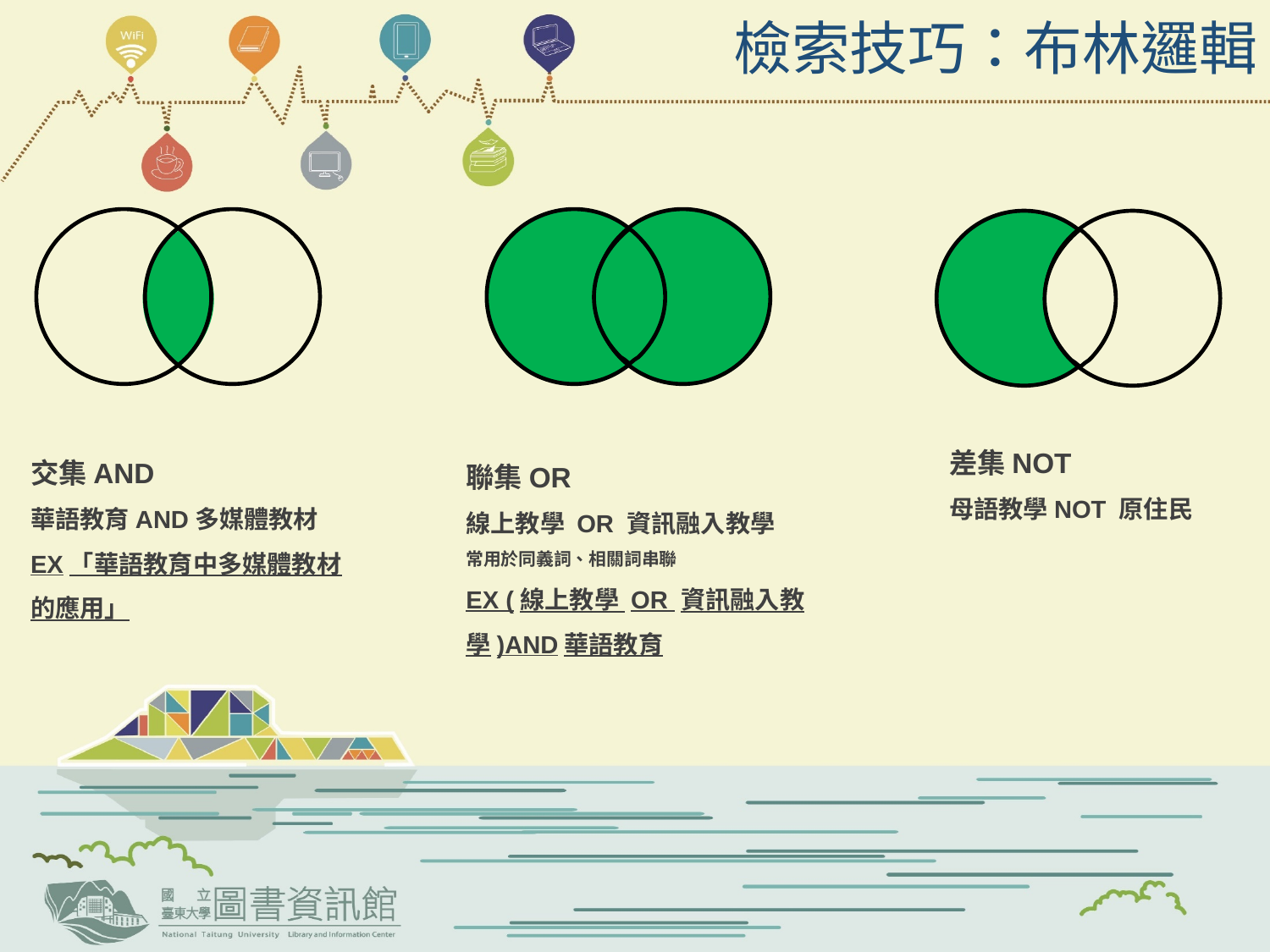

# 檢索技巧：布林邏輯

差集NOT
母語教學NOT 原住民
交集AND
華語教育AND多媒體教材
EX「華語教育中多媒體教材的應用」
聯集OR
線上教學 OR 資訊融入教學
常用於同義詞、相關詞串聯
EX (線上教學 OR 資訊融入教學)AND華語教育